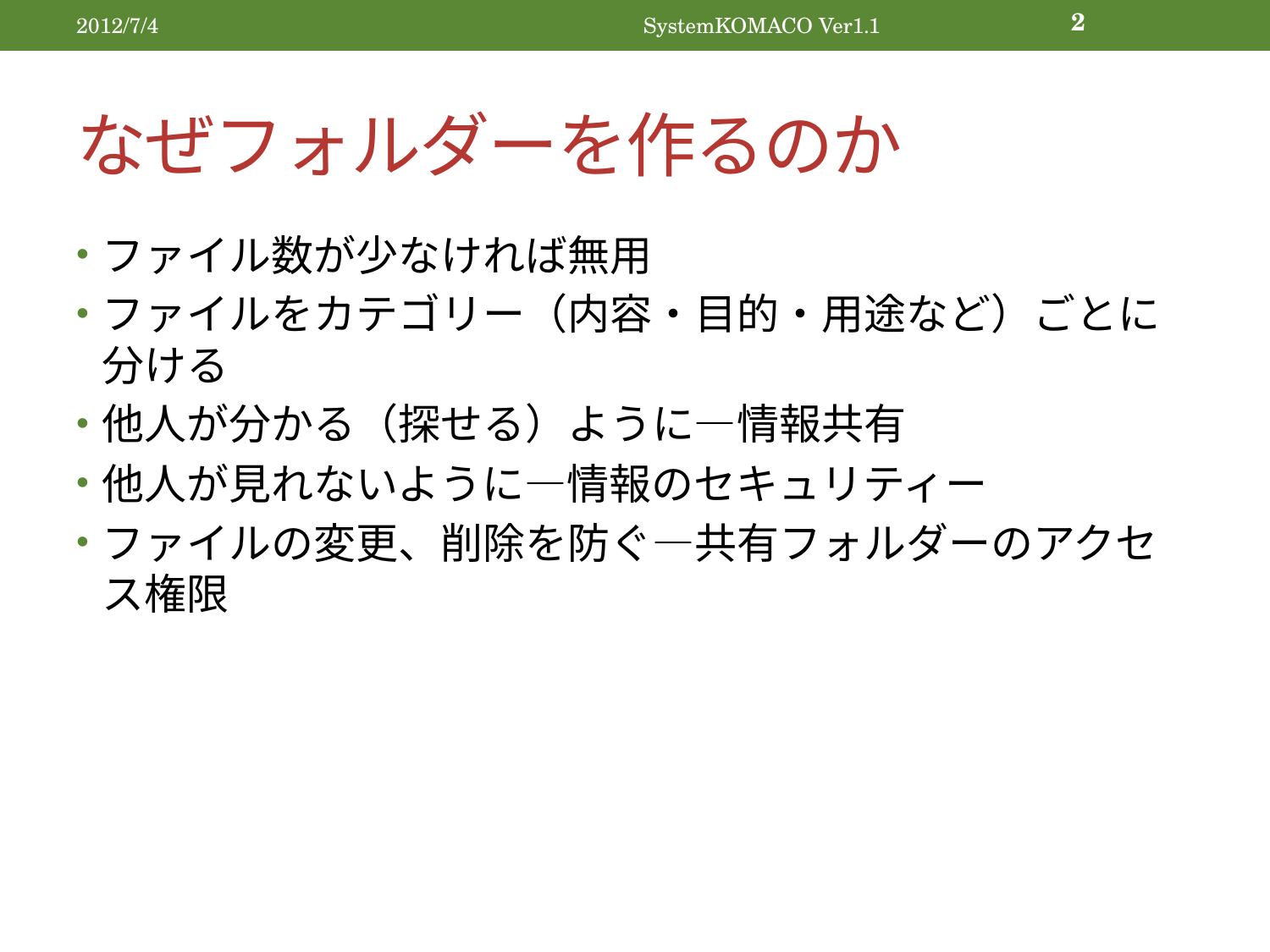

2012/7/4
SystemKOMACO Ver1.1
2
# なぜフォルダーを作るのか
ファイル数が少なければ無用
ファイルをカテゴリー（内容・目的・用途など）ごとに分ける
他人が分かる（探せる）ように―情報共有
他人が見れないように―情報のセキュリティー
ファイルの変更、削除を防ぐ―共有フォルダーのアクセス権限